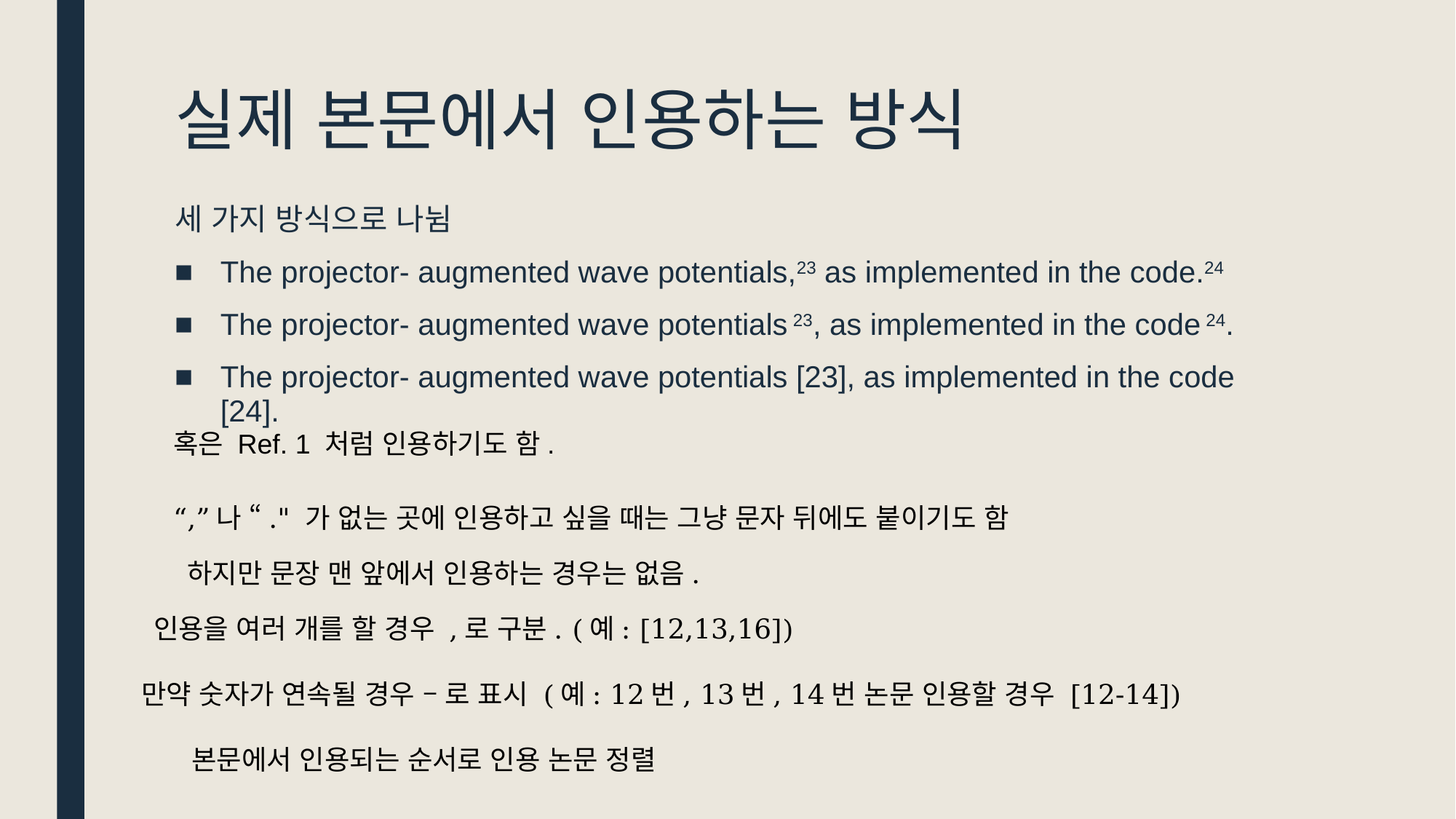

# 실제 본문에서 인용하는 방식
세 가지 방식으로 나뉨
The projector- augmented wave potentials,23 as implemented in the code.24
The projector- augmented wave potentials 23, as implemented in the code 24.
The projector- augmented wave potentials [23], as implemented in the code [24].
혹은 Ref. 1 처럼 인용하기도 함.
“,”나 “." 가 없는 곳에 인용하고 싶을 때는 그냥 문자 뒤에도 붙이기도 함
하지만 문장 맨 앞에서 인용하는 경우는 없음.
인용을 여러 개를 할 경우 ,로 구분. (예: [12,13,16])
만약 숫자가 연속될 경우 – 로 표시 (예: 12번, 13번, 14번 논문 인용할 경우 [12-14])
본문에서 인용되는 순서로 인용 논문 정렬